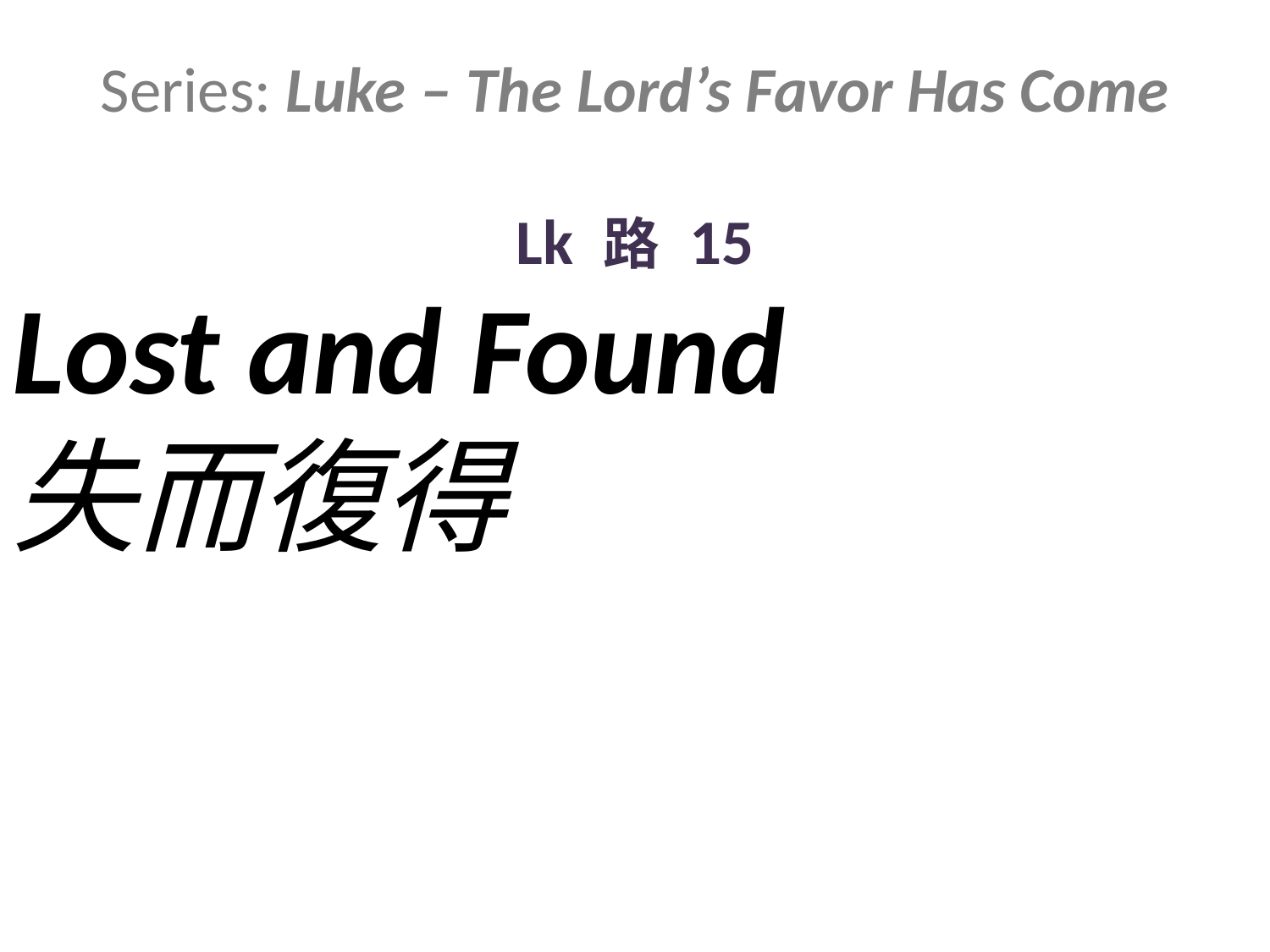

Series: Luke – The Lord’s Favor Has Come

Lk 路 15
Lost and Found
失而復得